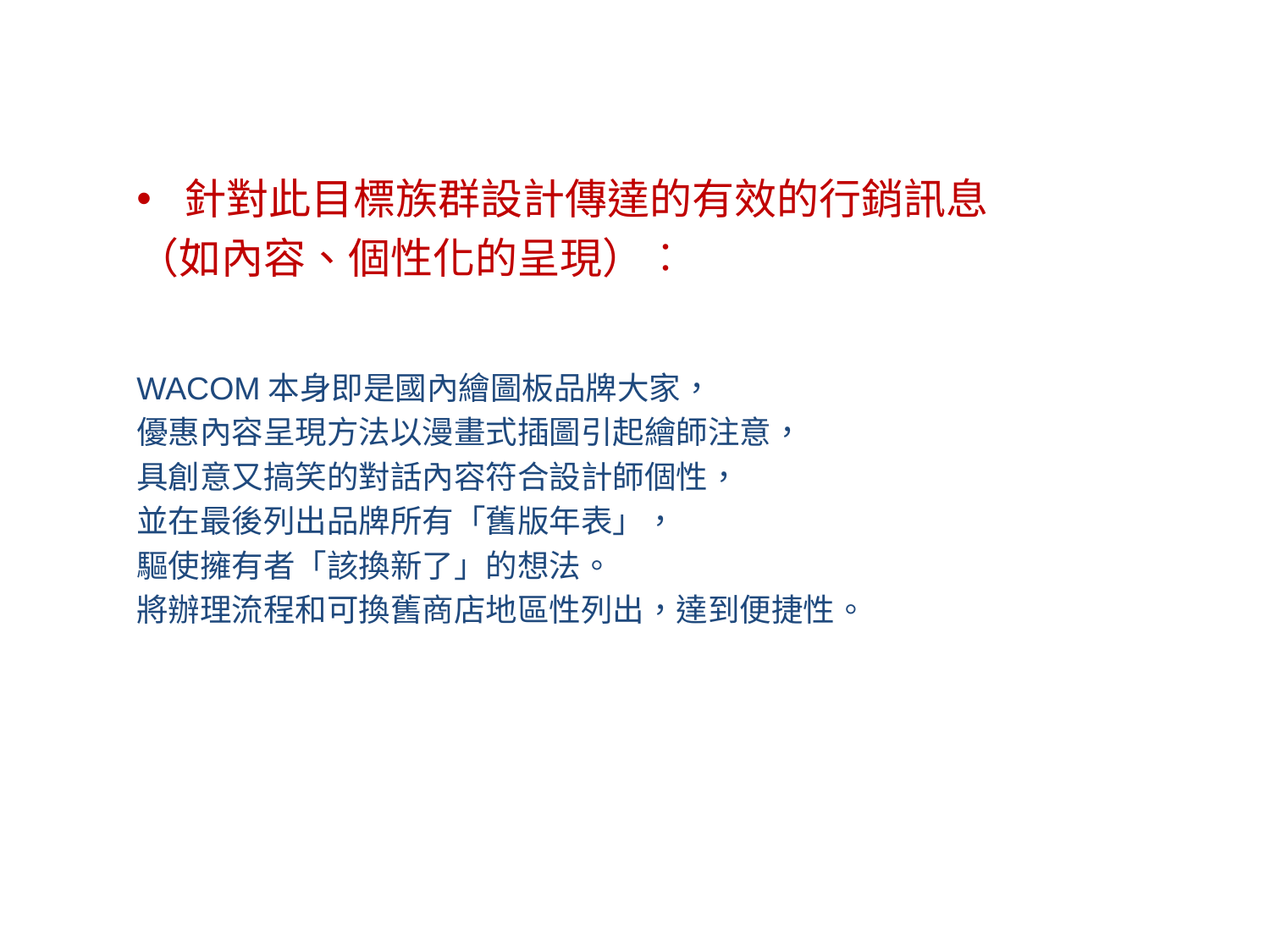

針對此目標族群設計傳達的有效的行銷訊息
（如內容、個性化的呈現）︰

WACOM本身即是國內繪圖板品牌大家，
優惠內容呈現方法以漫畫式插圖引起繪師注意，
具創意又搞笑的對話內容符合設計師個性，
並在最後列出品牌所有「舊版年表」，
驅使擁有者「該換新了」的想法。
將辦理流程和可換舊商店地區性列出，達到便捷性。